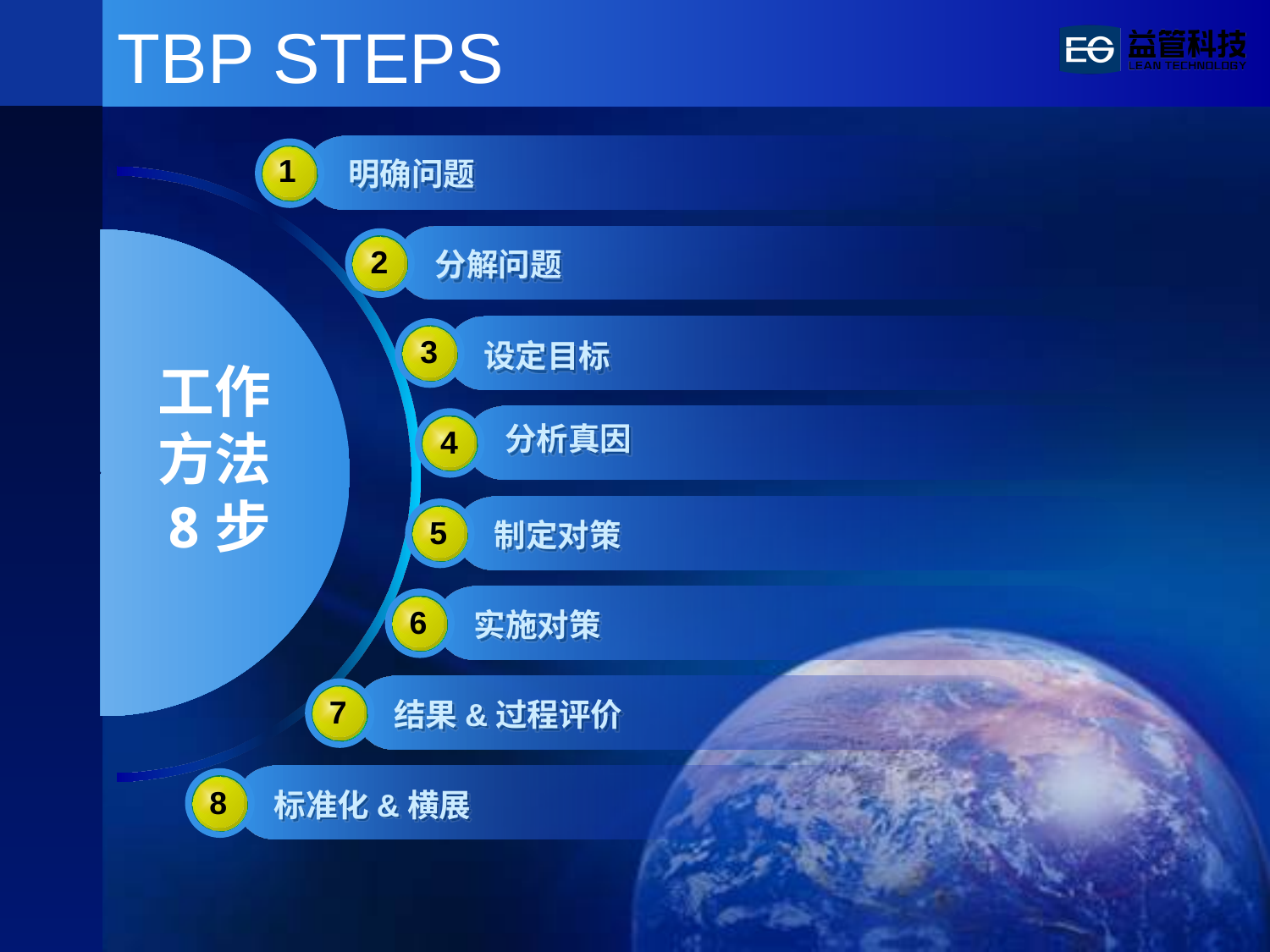

# TBP STEPS

1
明确问题

2
分解问题

3
设定目标
工作
方法
8步

分析真因
4

5
制定对策

6
实施对策

7
结果&过程评价

8
标准化&横展